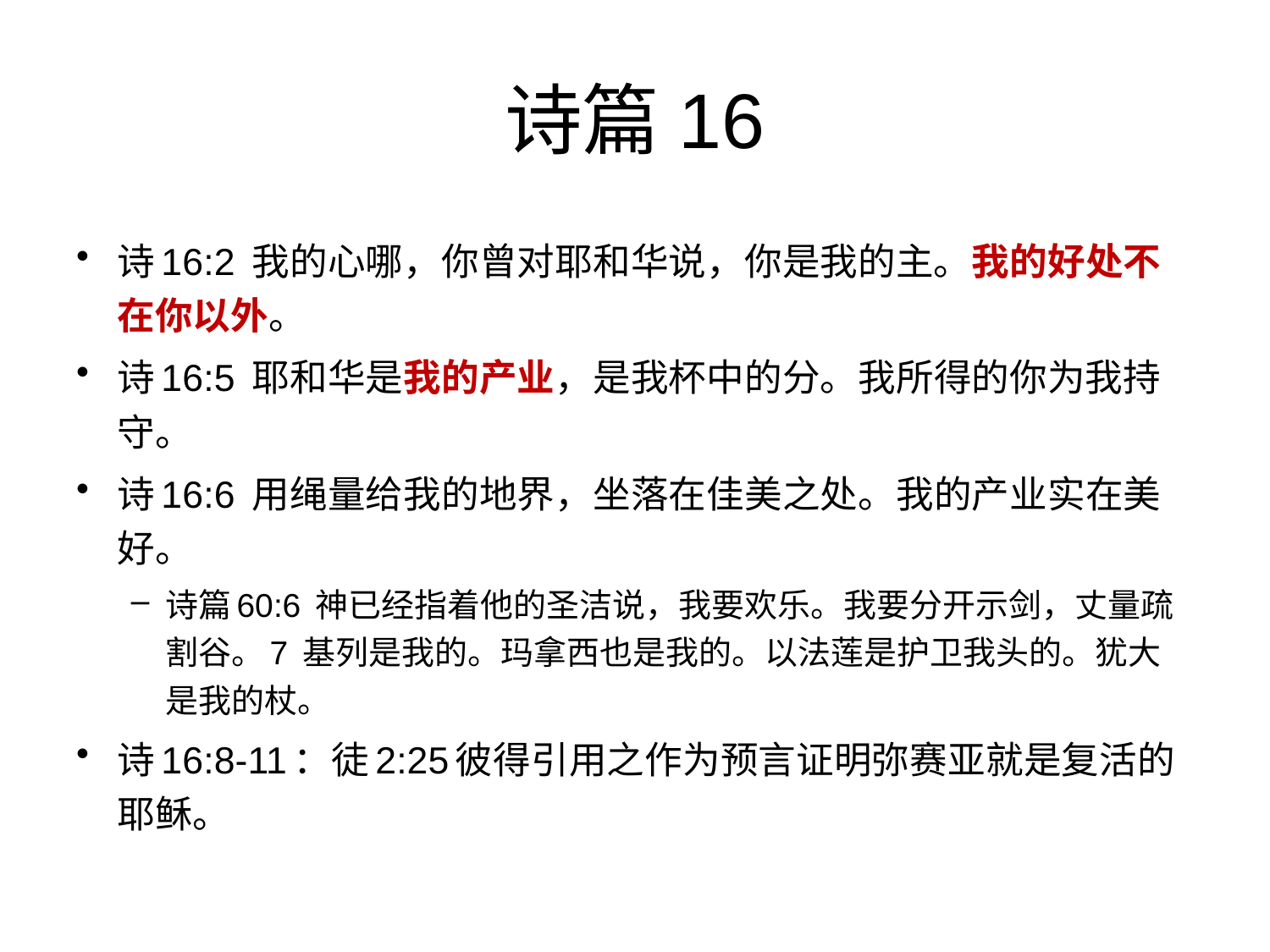

# 诗篇16
诗16:2 我的心哪，你曾对耶和华说，你是我的主。我的好处不在你以外。
诗16:5 耶和华是我的产业，是我杯中的分。我所得的你为我持守。
诗16:6 用绳量给我的地界，坐落在佳美之处。我的产业实在美好。
诗篇60:6 神已经指着他的圣洁说，我要欢乐。我要分开示剑，丈量疏割谷。7 基列是我的。玛拿西也是我的。以法莲是护卫我头的。犹大是我的杖。
诗16:8-11：徒2:25彼得引用之作为预言证明弥赛亚就是复活的耶稣。